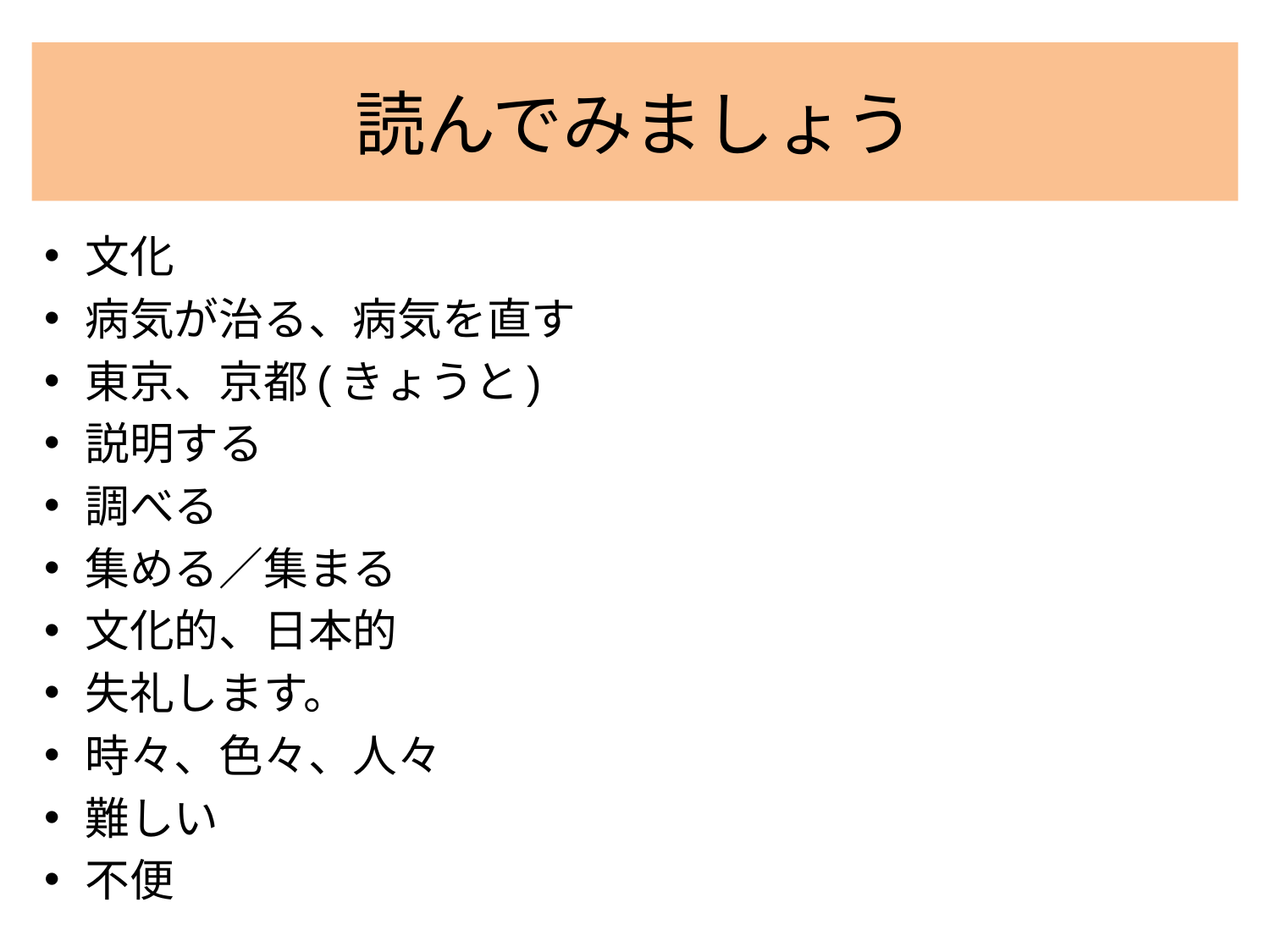

# 読んでみましょう
文化
病気が治る、病気を直す
東京、京都(きょうと)
説明する
調べる
集める／集まる
文化的、日本的
失礼します。
時々、色々、人々
難しい
不便